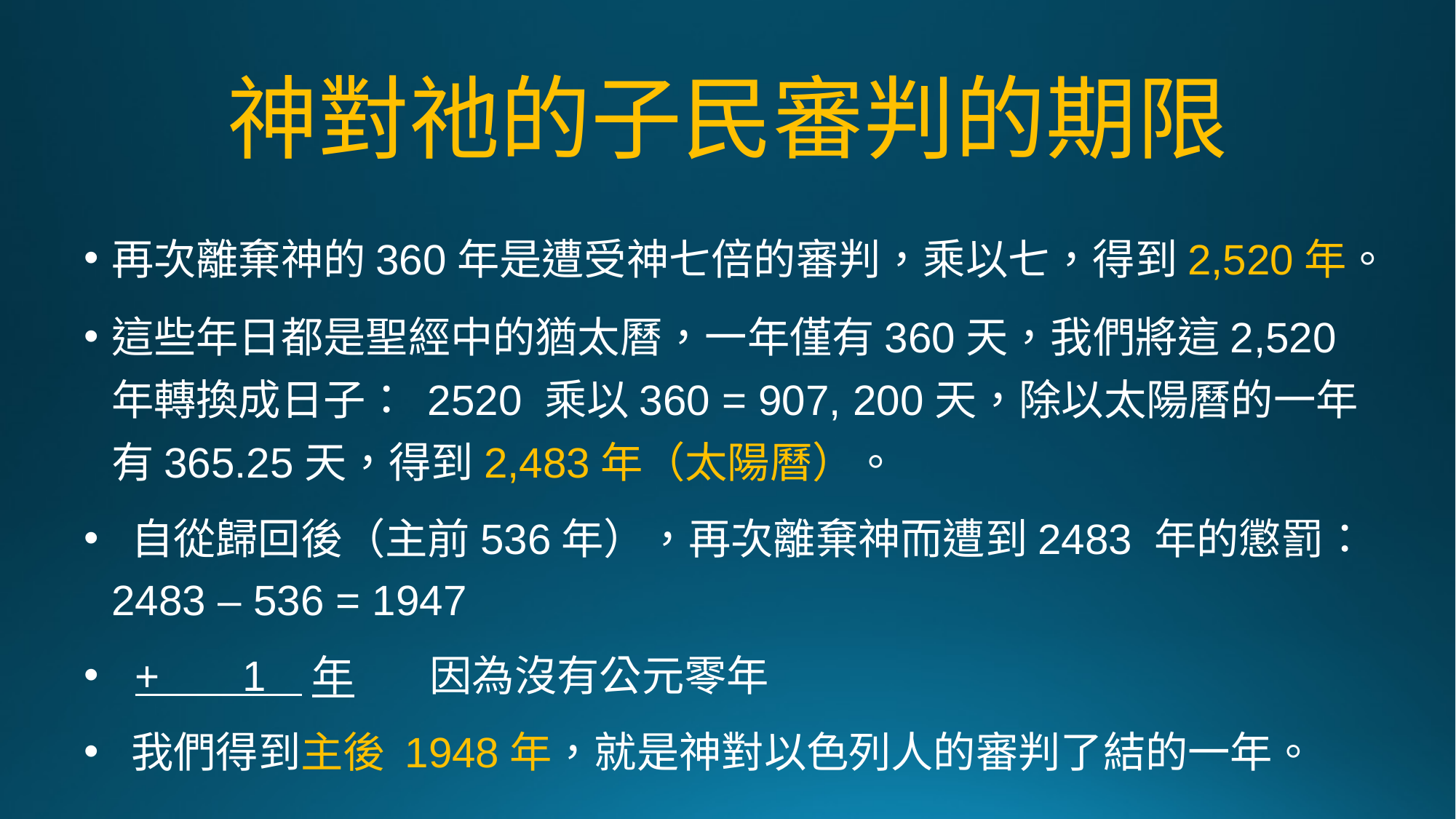

# 神對祂的子民審判的期限
再次離棄神的360年是遭受神七倍的審判，乘以七，得到2,520年。
這些年日都是聖經中的猶太曆，一年僅有360天，我們將這2,520年轉換成日子： 2520 乘以360 = 907, 200天，除以太陽曆的一年有365.25天，得到2,483年（太陽曆）。
 自從歸回後（主前536年），再次離棄神而遭到2483 年的懲罰：2483 – 536 = 1947
  +       1   年        因為沒有公元零年
 我們得到主後 1948年，就是神對以色列人的審判了結的一年。